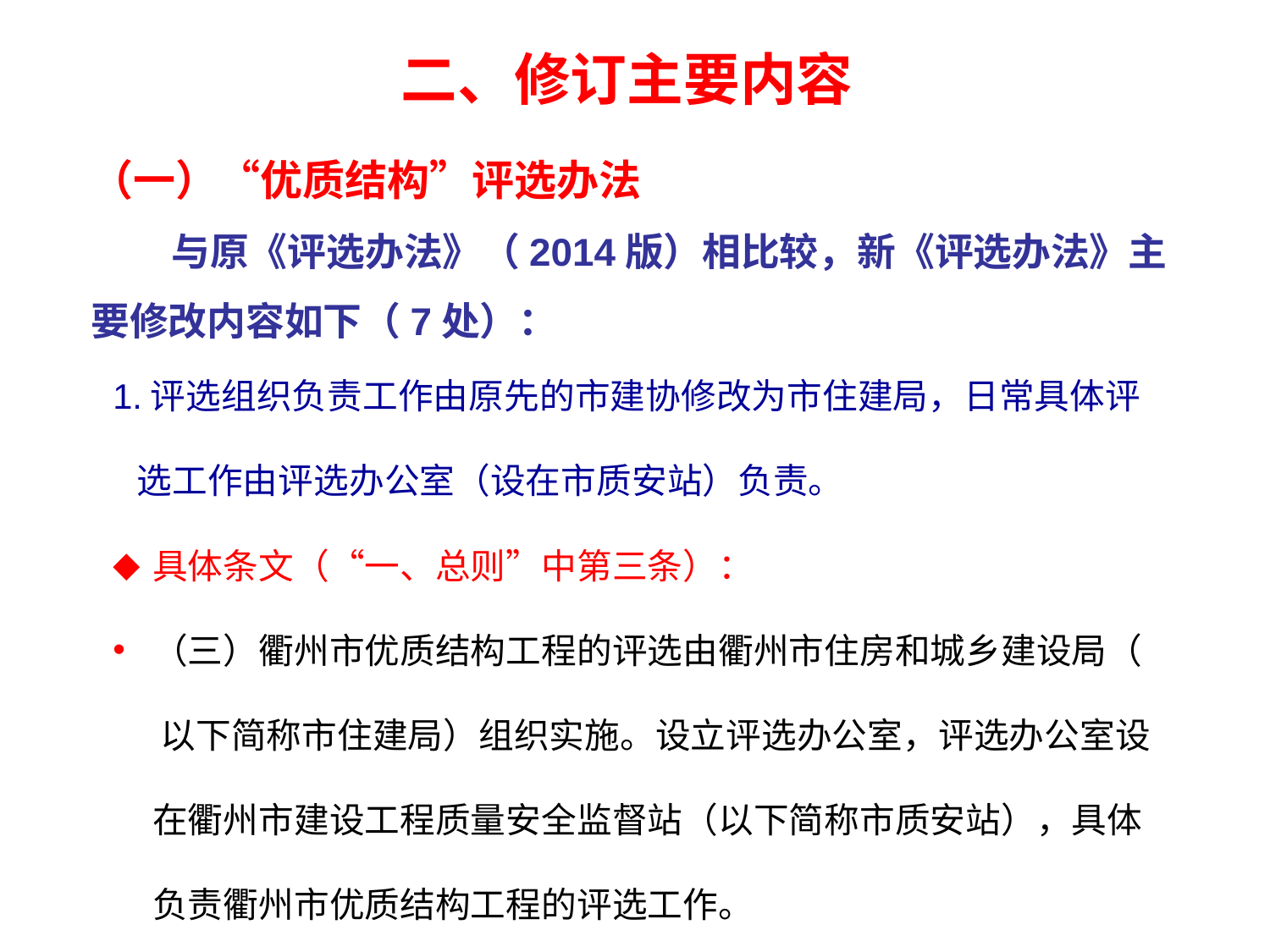

# 二、修订主要内容
（一）“优质结构”评选办法
        与原《评选办法》（2014版）相比较，新《评选办法》主要修改内容如下（7处）：
1.评选组织负责工作由原先的市建协修改为市住建局，日常具体评
  选工作由评选办公室（设在市质安站）负责。
具体条文（“一、总则”中第三条）：
（三）衢州市优质结构工程的评选由衢州市住房和城乡建设局（
     以下简称市住建局）组织实施。设立评选办公室，评选办公室设
    在衢州市建设工程质量安全监督站（以下简称市质安站），具体
    负责衢州市优质结构工程的评选工作。